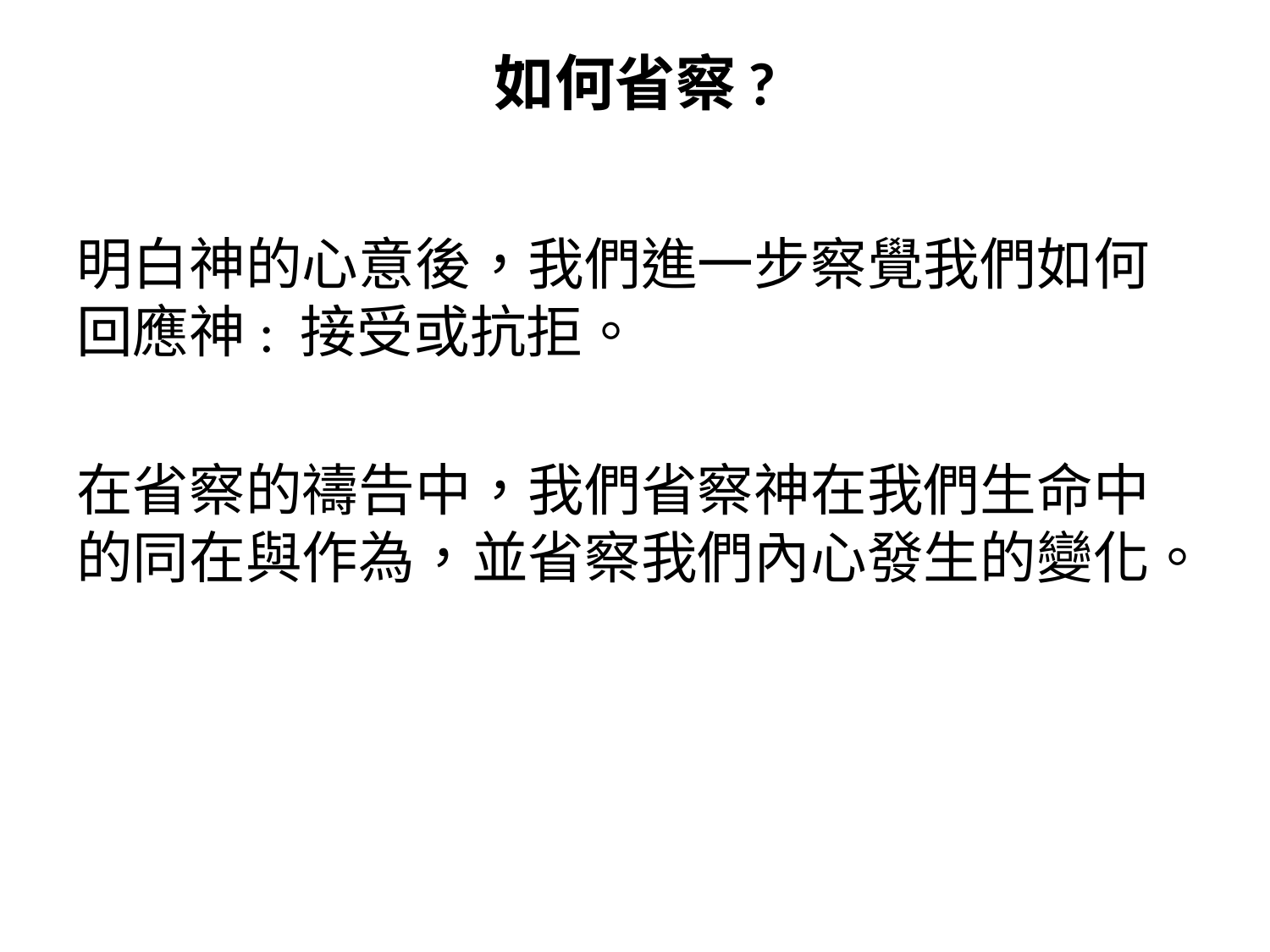

# 如何省察?
明白神的心意後，我們進一步察覺我們如何回應神: 接受或抗拒。

在省察的禱告中，我們省察神在我們生命中的同在與作為，並省察我們內心發生的變化。